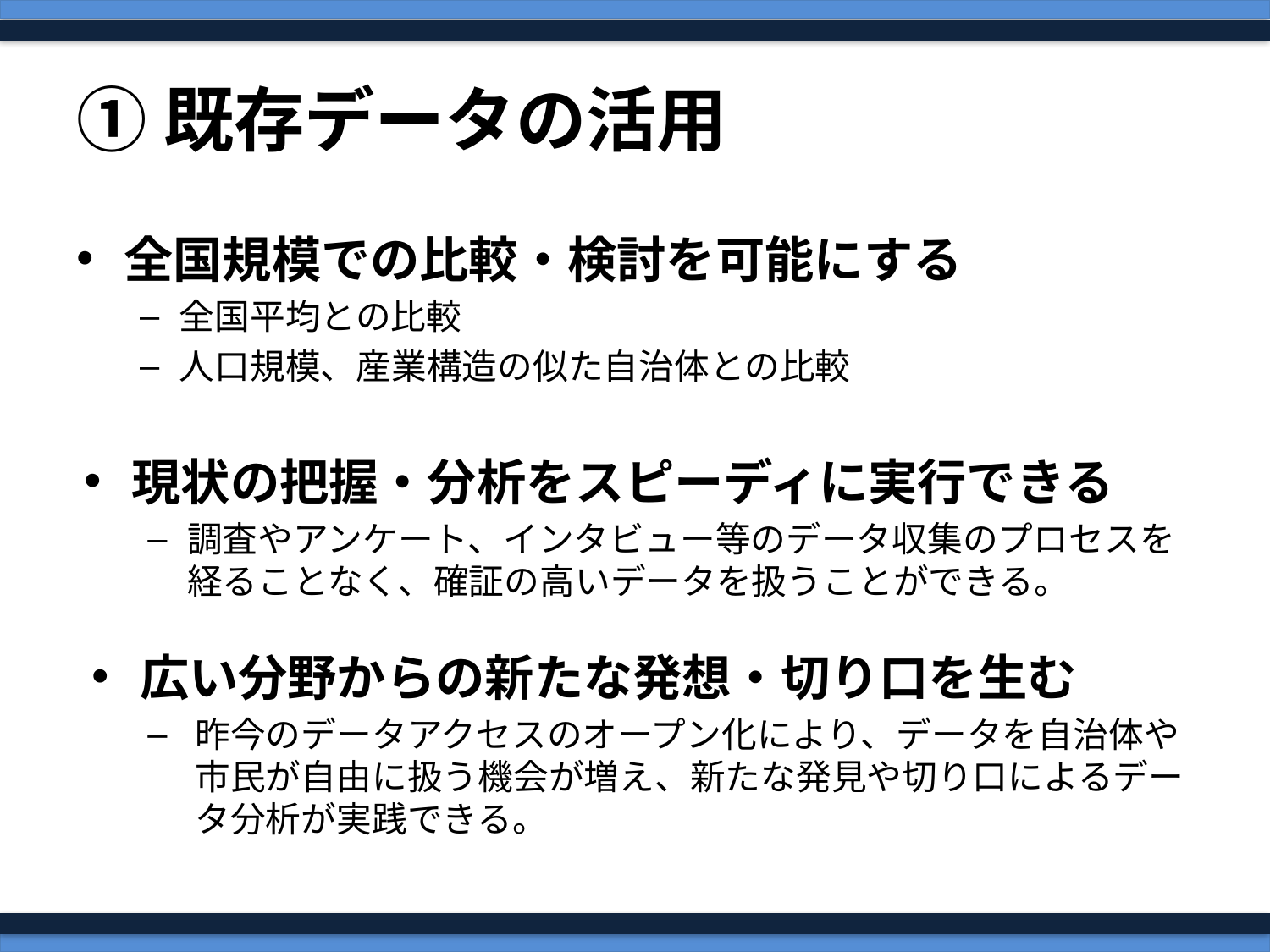

# ①既存データの活用
全国規模での比較・検討を可能にする
全国平均との比較
人口規模、産業構造の似た自治体との比較

現状の把握・分析をスピーディに実行できる
調査やアンケート、インタビュー等のデータ収集のプロセスを経ることなく、確証の高いデータを扱うことができる。

広い分野からの新たな発想・切り口を生む
昨今のデータアクセスのオープン化により、データを自治体や市民が自由に扱う機会が増え、新たな発見や切り口によるデータ分析が実践できる。